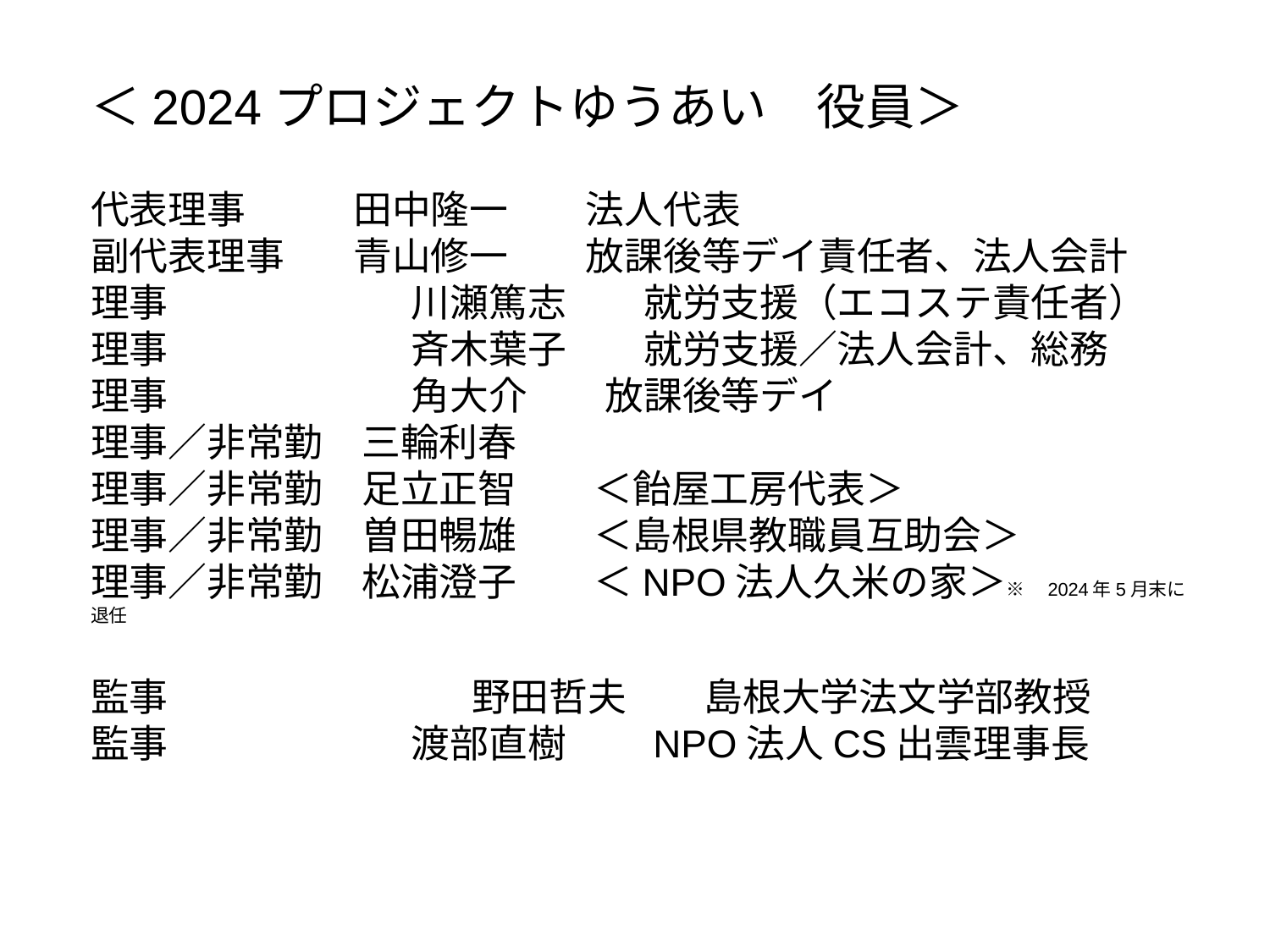

＜2024プロジェクトゆうあい　役員＞

代表理事　	 田中隆一　　法人代表
副代表理事　	 青山修一　　放課後等デイ責任者、法人会計
理事　	　　　　　川瀬篤志　　就労支援（エコステ責任者）
理事　	　　　　　斉木葉子　　就労支援／法人会計、総務
理事	　　　　　角大介　　放課後等デイ
理事／非常勤　三輪利春
理事／非常勤　足立正智　　＜飴屋工房代表＞
理事／非常勤　曽田暢雄　　＜島根県教職員互助会＞
理事／非常勤　松浦澄子　　＜NPO法人久米の家＞※　2024年5月末に退任

監事　　　　　　	野田哲夫　　島根大学法文学部教授
監事	　　　　　渡部直樹　　NPO法人CS出雲理事長